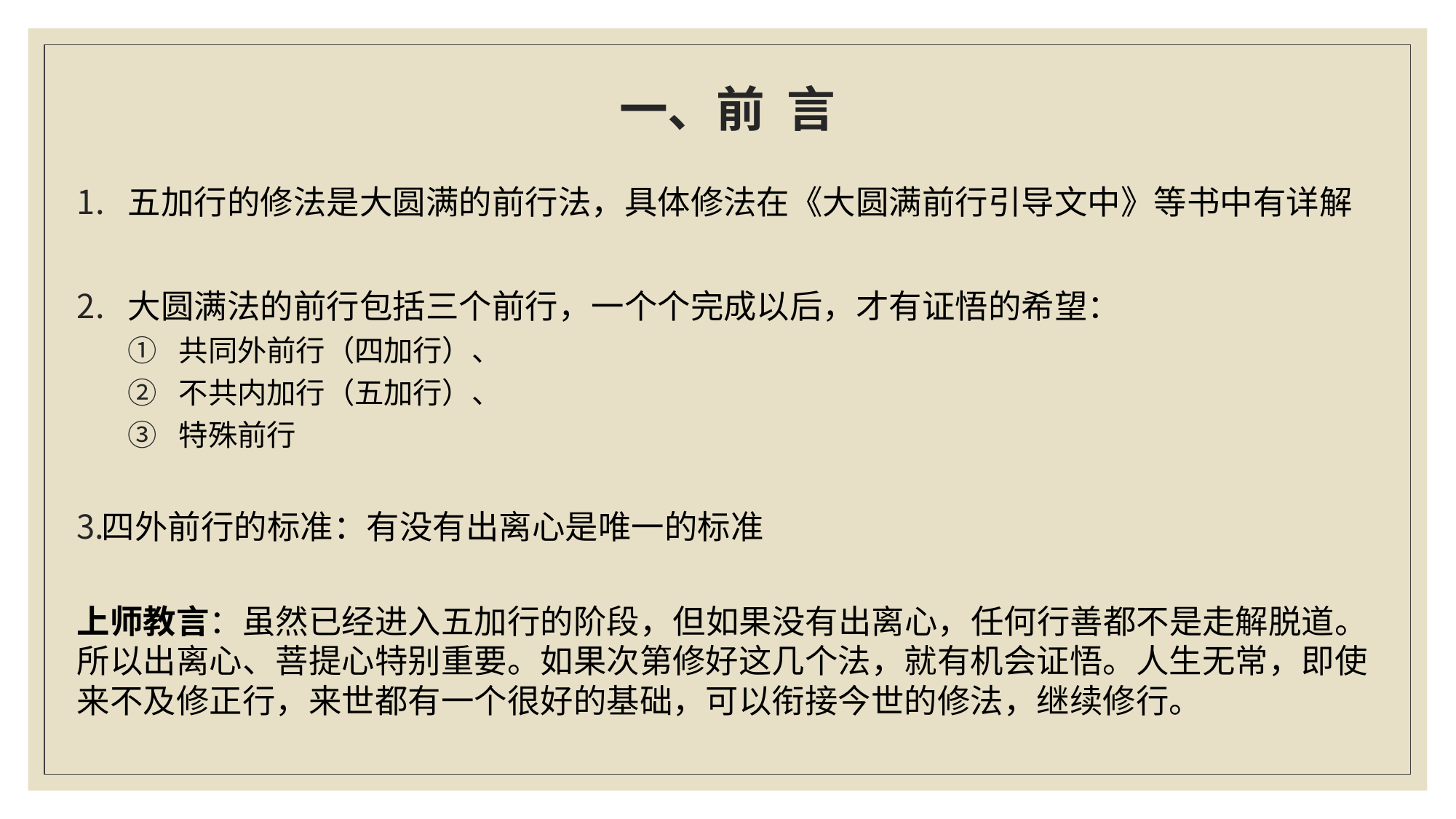

# 一、前  言
五加行的修法是大圆满的前行法，具体修法在《大圆满前行引导文中》等书中有详解

大圆满法的前行包括三个前行，一个个完成以后，才有证悟的希望：
共同外前行（四加行）、
不共内加行（五加行）、
特殊前行

四外前行的标准：有没有出离心是唯一的标准

上师教言：虽然已经进入五加行的阶段，但如果没有出离心，任何行善都不是走解脱道。所以出离心、菩提心特别重要。如果次第修好这几个法，就有机会证悟。人生无常，即使来不及修正行，来世都有一个很好的基础，可以衔接今世的修法，继续修行。